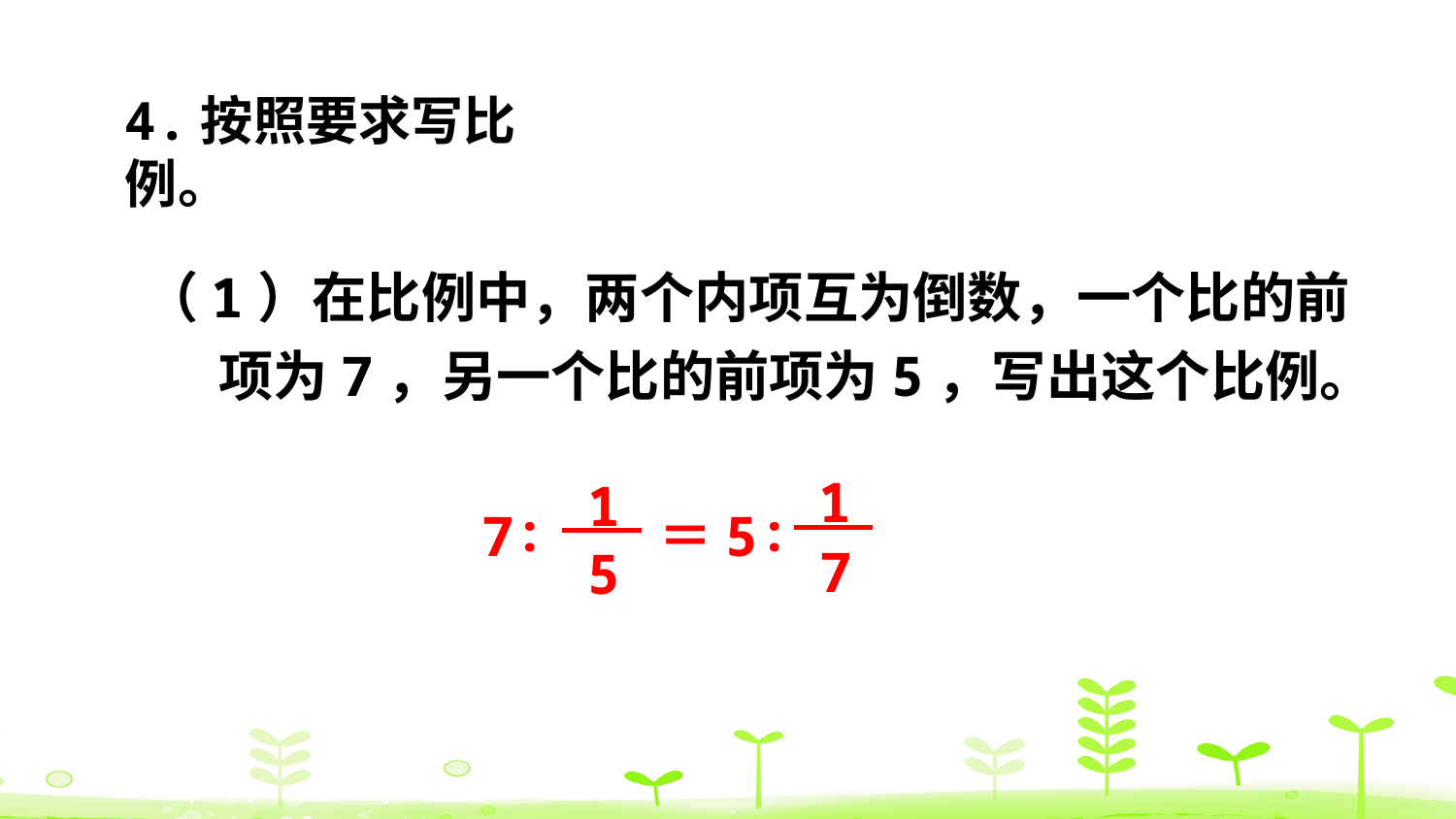

4.按照要求写比例。
（1）在比例中，两个内项互为倒数，一个比的前
     项为7，另一个比的前项为5，写出这个比例。
1
7
1
5
7∶   ＝5∶